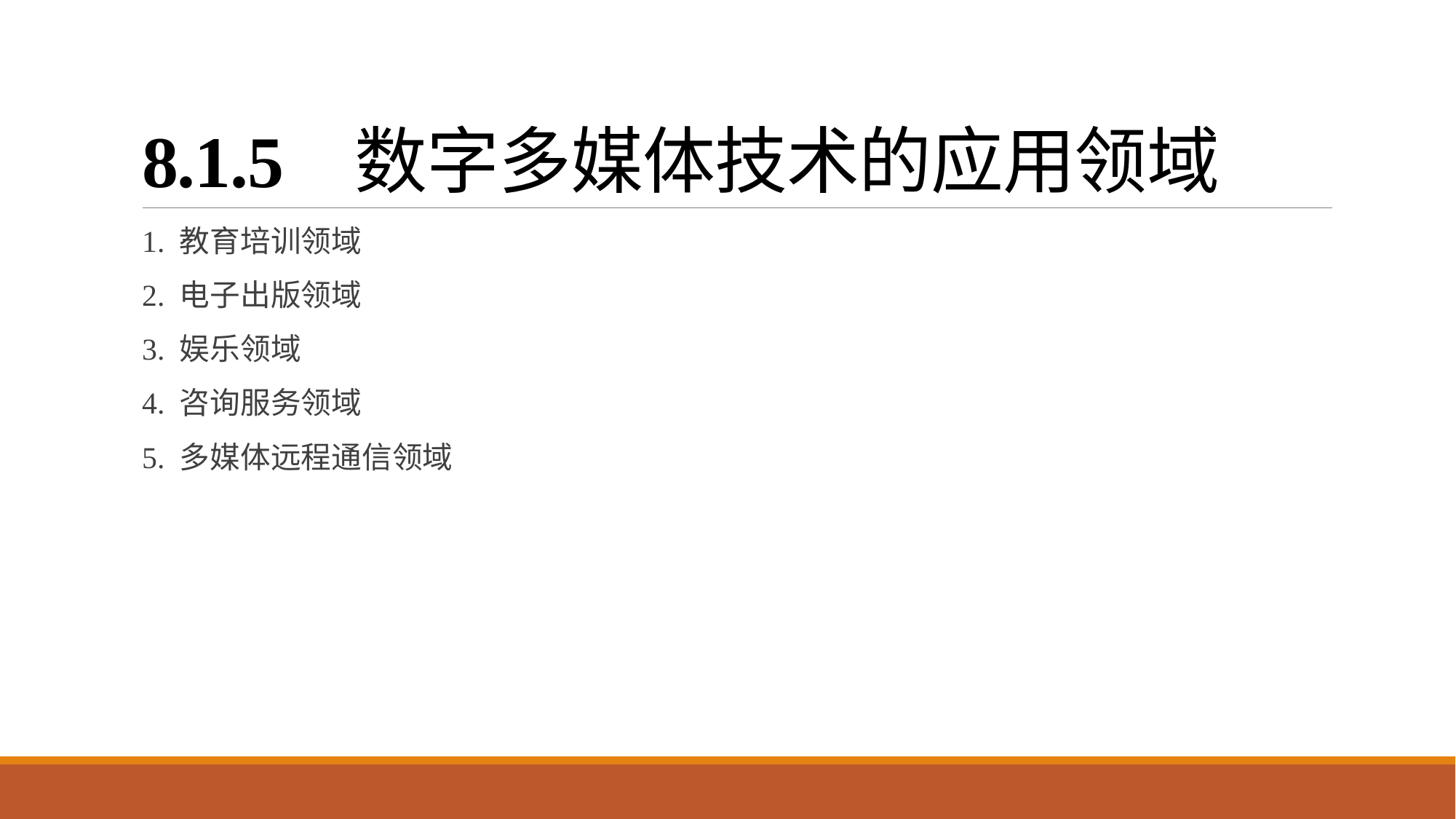

# 8.1.5   数字多媒体技术的应用领域
1. 教育培训领域
2. 电子出版领域
3. 娱乐领域
4. 咨询服务领域
5. 多媒体远程通信领域